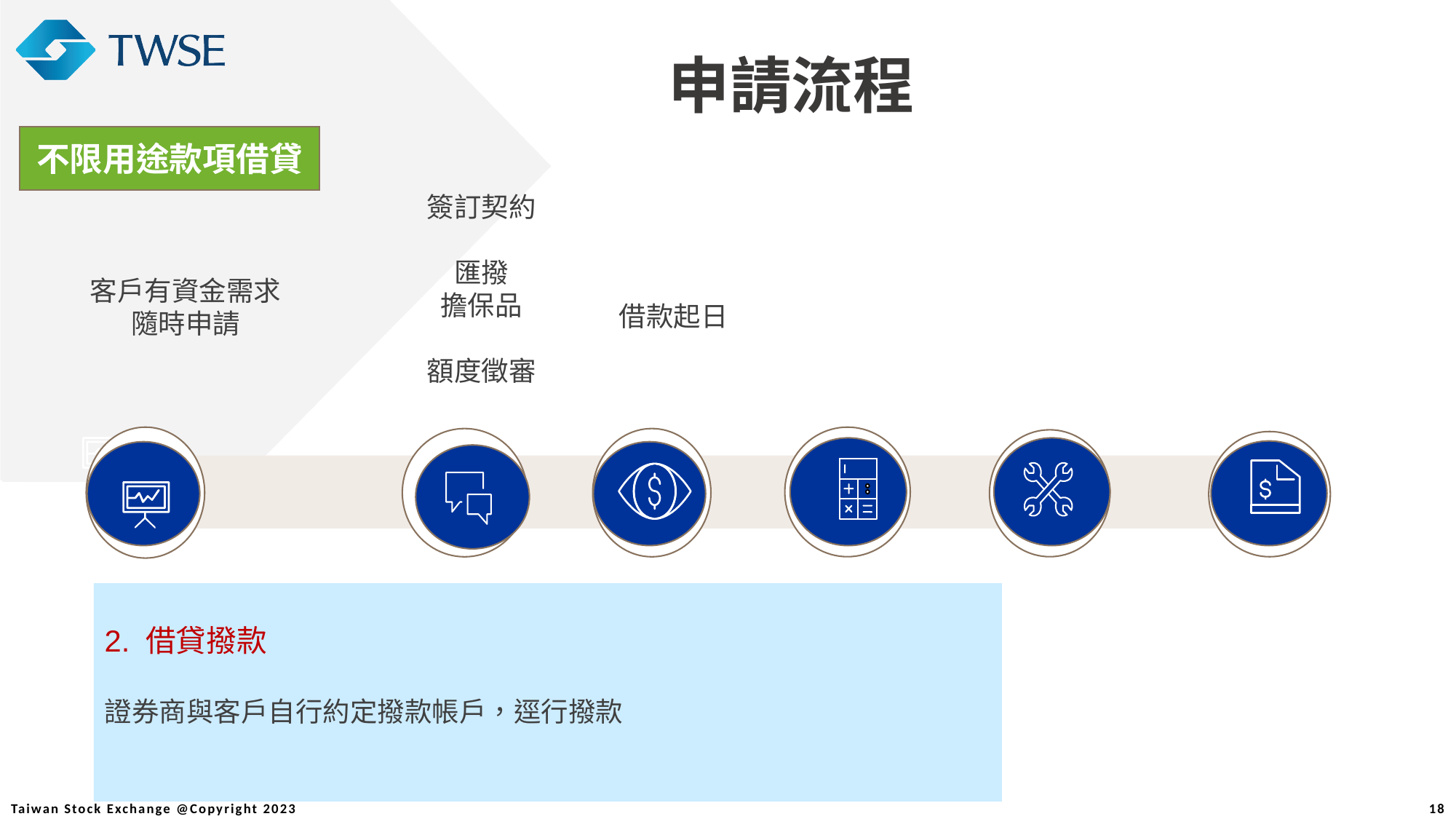

申請流程
不限用途款項借貸

證ru,4券業務借貸款項
簽訂契約

匯撥
擔保品

額度徵審

客戶有資金需求
隨時申請
借款起日

2. 借貸撥款

證券商與客戶自行約定撥款帳戶，逕行撥款

18